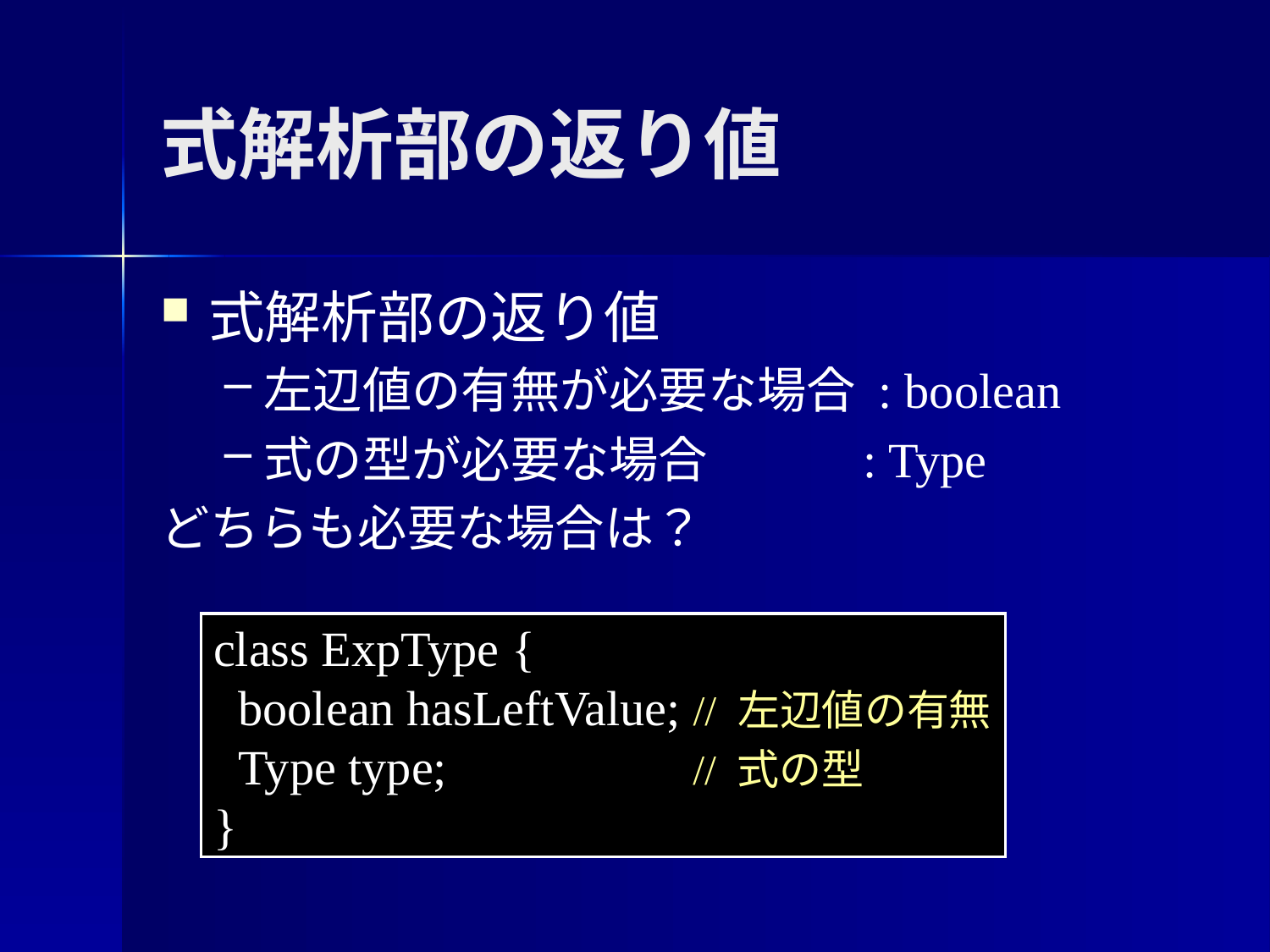

式解析部の返り値
式解析部の返り値
左辺値の有無が必要な場合 : boolean
式の型が必要な場合             : Type
どちらも必要な場合は？
class ExpType {
  boolean hasLeftValue; // 左辺値の有無
  Type type;                    // 式の型
}